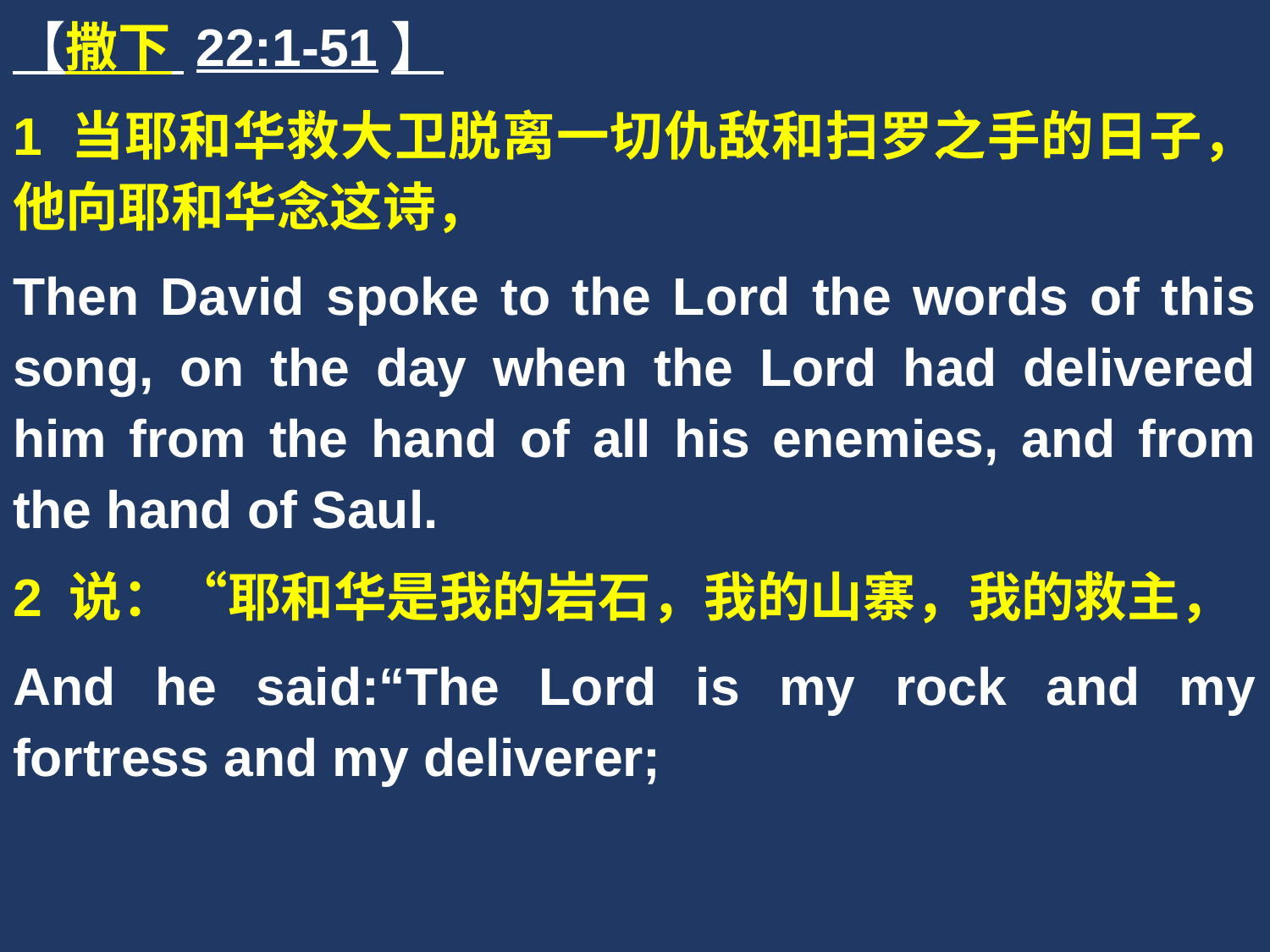

【撒下 22:1-51】
1 当耶和华救大卫脱离一切仇敌和扫罗之手的日子，他向耶和华念这诗，
Then David spoke to the Lord the words of this song, on the day when the Lord had delivered him from the hand of all his enemies, and from the hand of Saul.
2 说：“耶和华是我的岩石，我的山寨，我的救主，
And he said:“The Lord is my rock and my fortress and my deliverer;